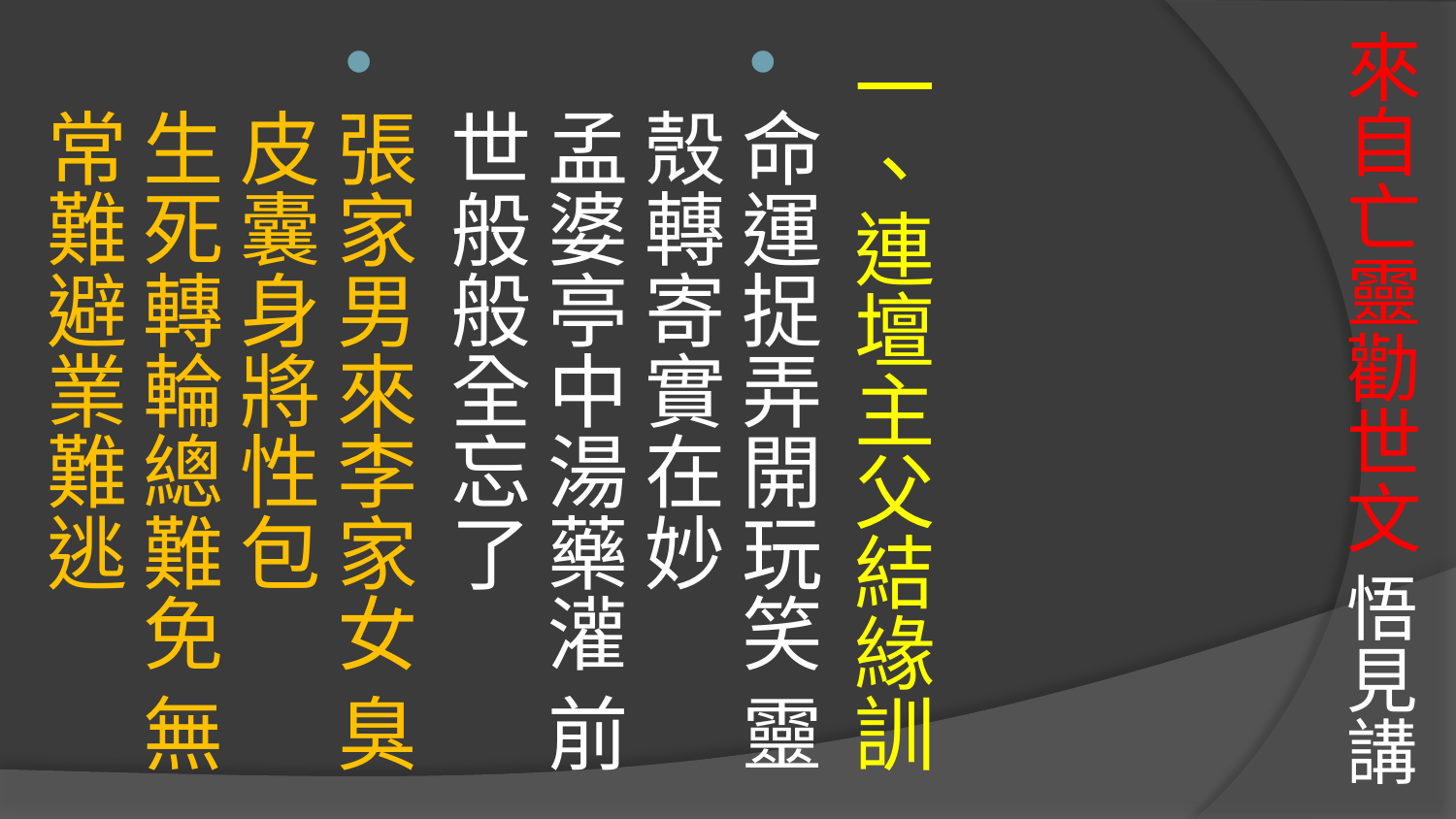

# 來自亡靈勸世文 悟見講
一、連壇主父結緣訓
命運捉弄開玩笑 靈殼轉寄實在妙 
孟婆亭中湯藥灌 前世般般全忘了
張家男來李家女 臭皮囊身將性包 
生死轉輪總難免 無常難避業難逃